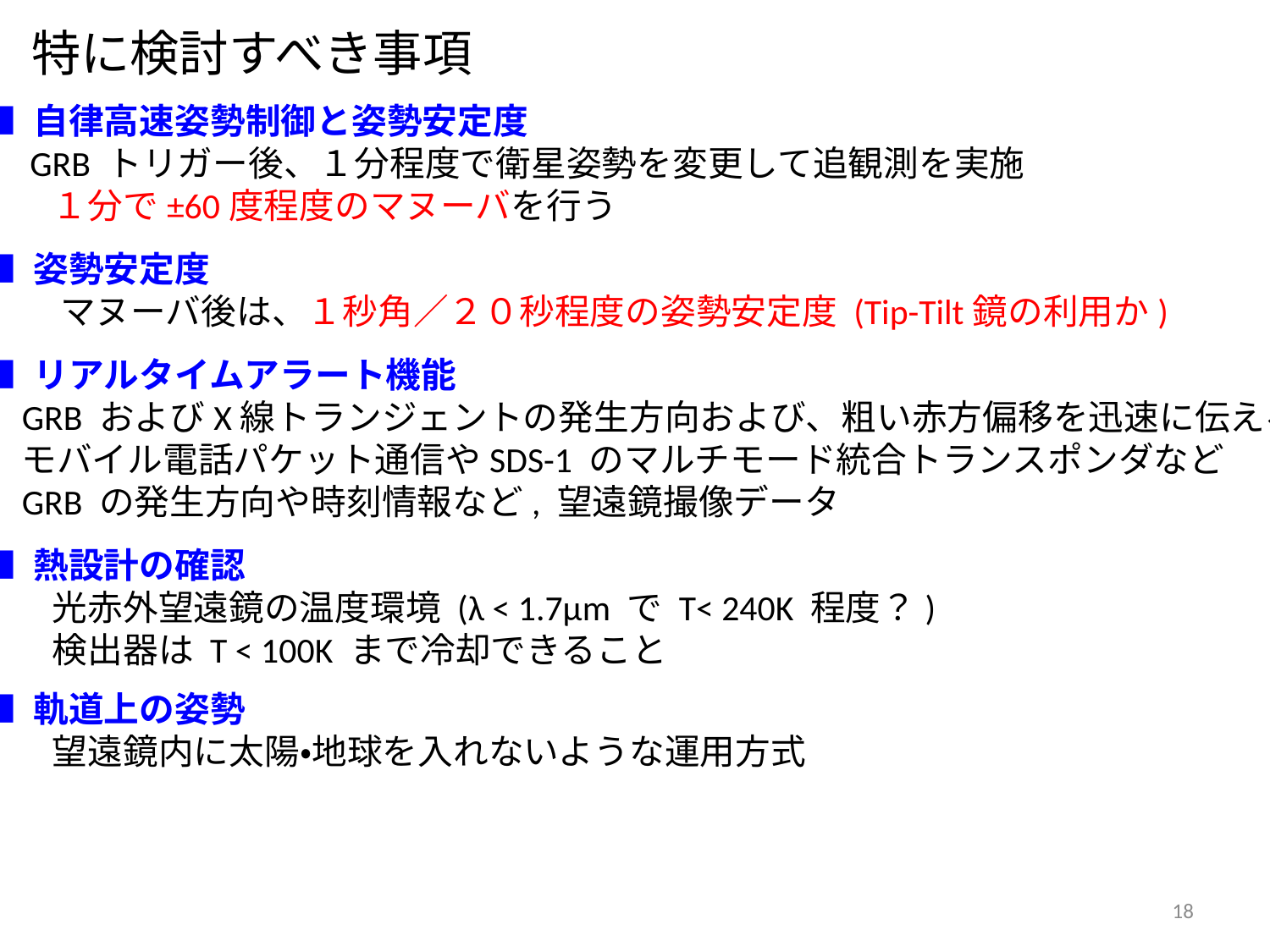

特に検討すべき事項
■ 自律高速姿勢制御と姿勢安定度
      GRB トリガー後、１分程度で衛星姿勢を変更して追観測を実施
　　１分で±60度程度のマヌーバを行う

■ 姿勢安定度
　　 マヌーバ後は、１秒角／２０秒程度の姿勢安定度 (Tip-Tilt鏡の利用か)

■ リアルタイムアラート機能
     GRB およびX線トランジェントの発生方向および、粗い赤方偏移を迅速に伝える
    モバイル電話パケット通信やSDS-1 のマルチモード統合トランスポンダなど
     GRB の発生方向や時刻情報など, 望遠鏡撮像データ

■ 熱設計の確認
　　光赤外望遠鏡の温度環境 (λ < 1.7μm で T< 240K 程度？)
　　検出器は T < 100K まで冷却できること

■ 軌道上の姿勢
　　望遠鏡内に太陽・地球を入れないような運用方式
18